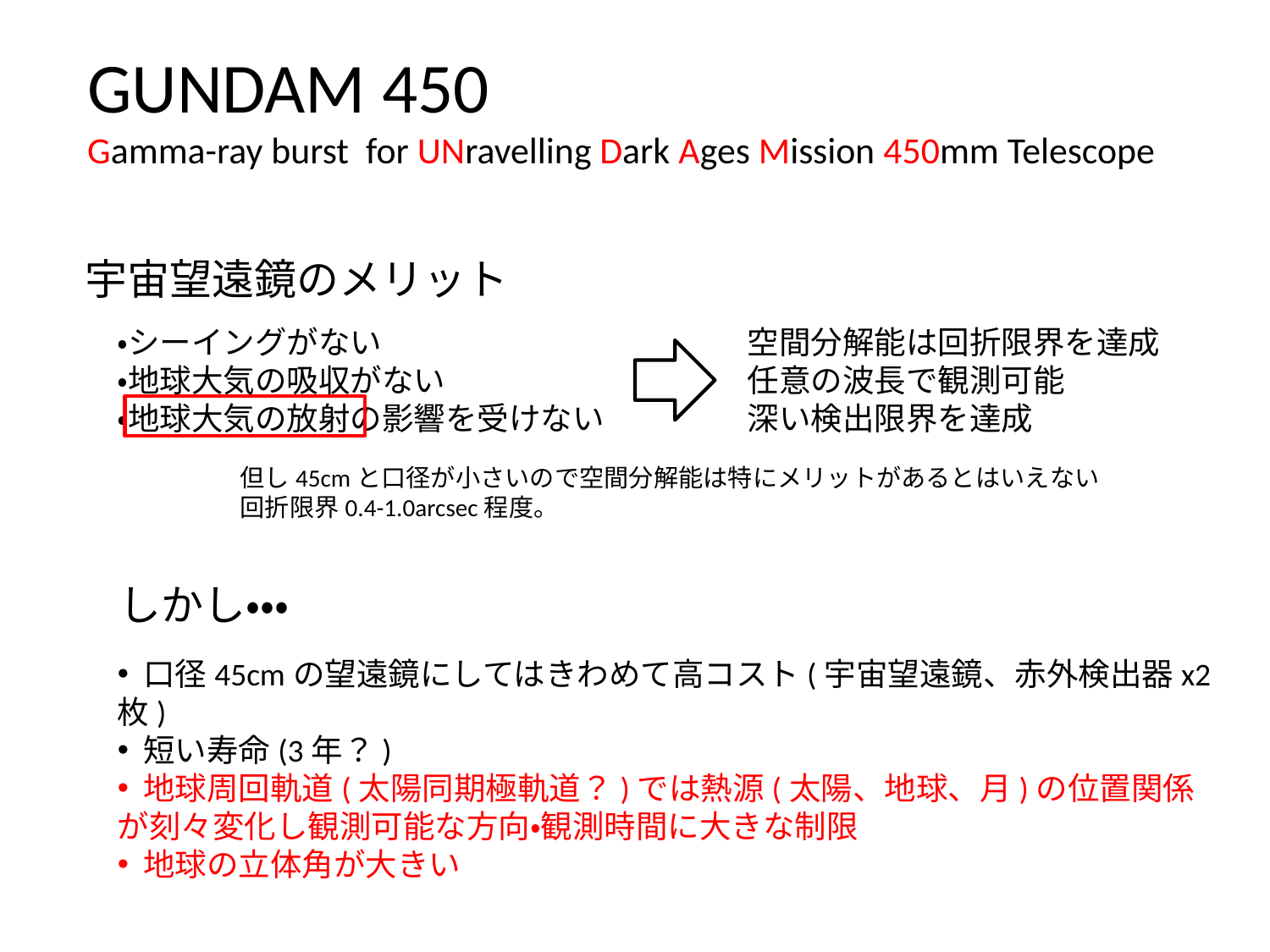

GUNDAM 450
Gamma-ray burst  for UNravelling Dark Ages Mission 450mm Telescope
宇宙望遠鏡のメリット
・シーイングがない
・地球大気の吸収がない
・地球大気の放射の影響を受けない
空間分解能は回折限界を達成
任意の波長で観測可能
深い検出限界を達成

但し45cmと口径が小さいので空間分解能は特にメリットがあるとはいえない
回折限界0.4-1.0arcsec程度。
しかし・・・
 口径45cmの望遠鏡にしてはきわめて高コスト(宇宙望遠鏡、赤外検出器x2枚)
 短い寿命(3年？)
 地球周回軌道(太陽同期極軌道？)では熱源(太陽、地球、月)の位置関係が刻々変化し観測可能な方向・観測時間に大きな制限
 地球の立体角が大きい